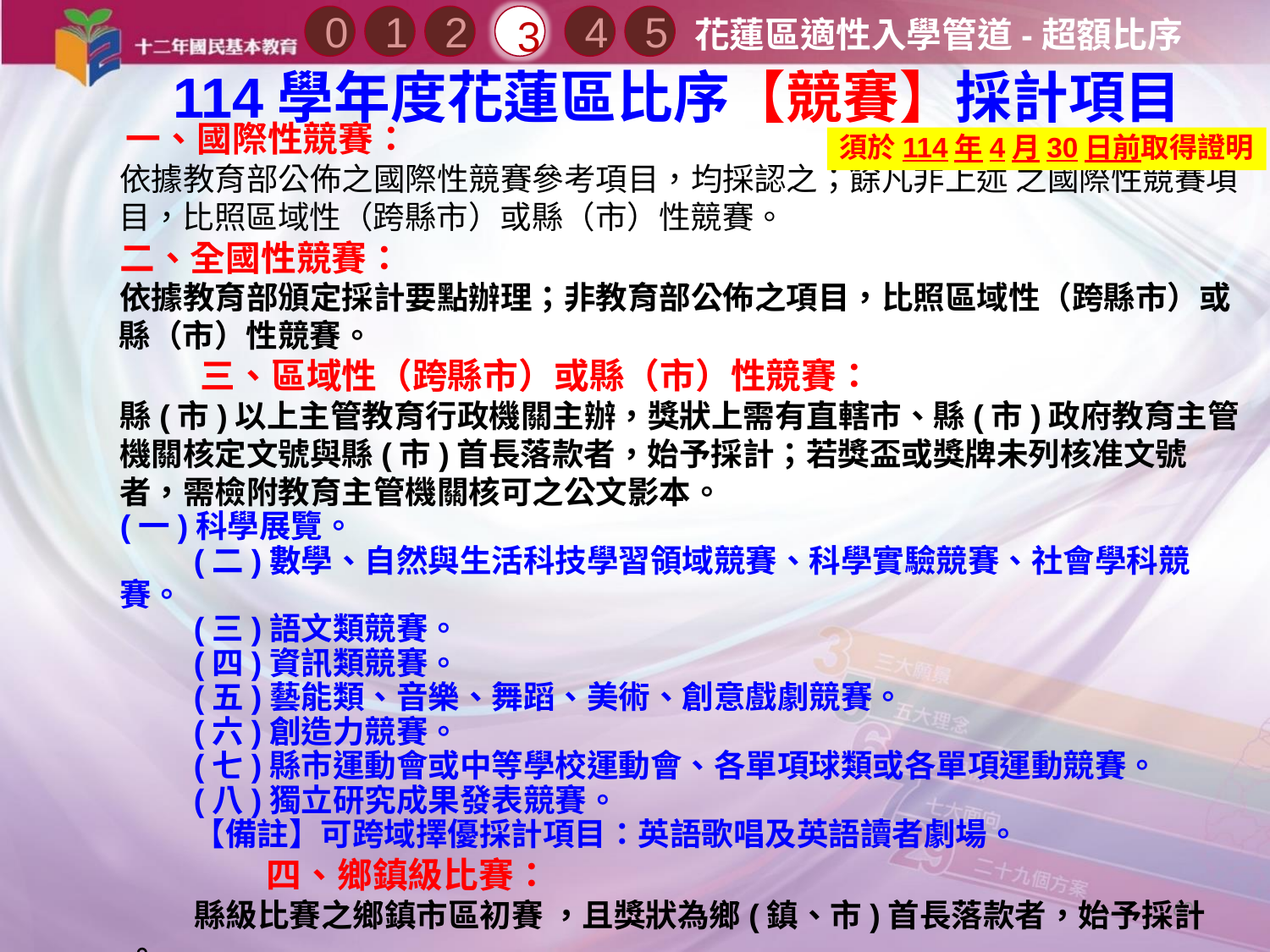

0
2
3
1
4
5
花蓮區適性入學管道-超額比序
114學年度花蓮區比序【競賽】採計項目
         一、國際性競賽：
依據教育部公佈之國際性競賽參考項目，均採認之；餘凡非上述 之國際性競賽項目，比照區域性（跨縣市）或縣（市）性競賽。
二、全國性競賽：
依據教育部頒定採計要點辦理；非教育部公佈之項目，比照區域性（跨縣市）或縣（市）性競賽。
         三、區域性（跨縣市）或縣（市）性競賽：
縣(市)以上主管教育行政機關主辦，獎狀上需有直轄市、縣(市)政府教育主管機關核定文號與縣(市)首長落款者，始予採計；若獎盃或獎牌未列核准文號者，需檢附教育主管機關核可之公文影本。
(一)科學展覽。
(二)數學、自然與生活科技學習領域競賽、科學實驗競賽、社會學科競賽。
(三)語文類競賽。
(四)資訊類競賽。
(五)藝能類、音樂、舞蹈、美術、創意戲劇競賽。
(六)創造力競賽。
(七)縣市運動會或中等學校運動會、各單項球類或各單項運動競賽。
(八)獨立研究成果發表競賽。
【備註】可跨域擇優採計項目：英語歌唱及英語讀者劇場。
        四、鄉鎮級比賽：
縣級比賽之鄉鎮市區初賽 ，且獎狀為鄉(鎮、市)首長落款者，始予採計 。
五、各競賽項目應經花蓮縣政府教育處認可，始予採計。
須於114年4月30日前取得證明
60